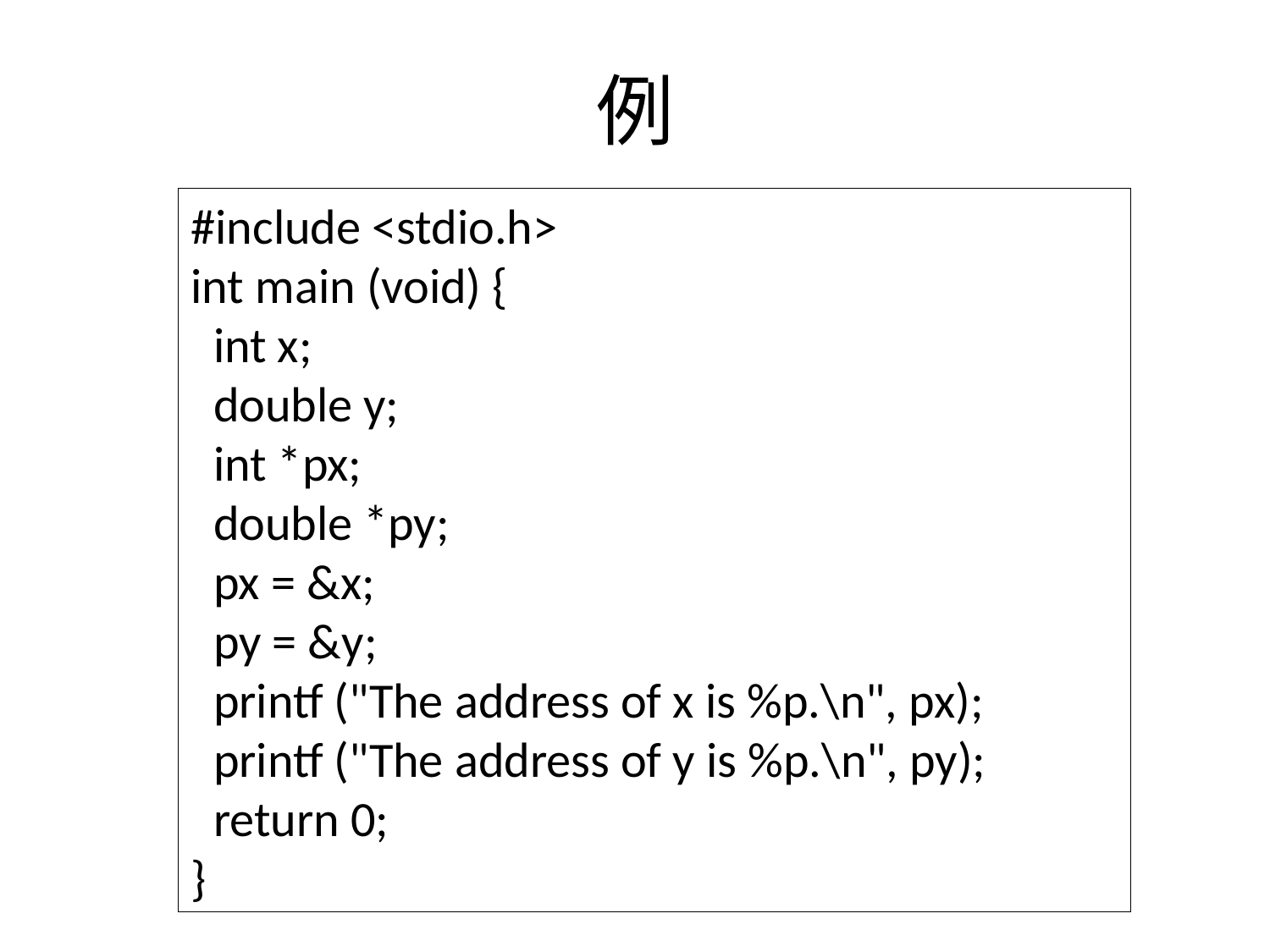

# 例
#include <stdio.h>
int main (void) {
  int x;
  double y;
  int *px;
  double *py;
  px = &x;
  py = &y;
  printf ("The address of x is %p.\n", px);
  printf ("The address of y is %p.\n", py);
  return 0;
}